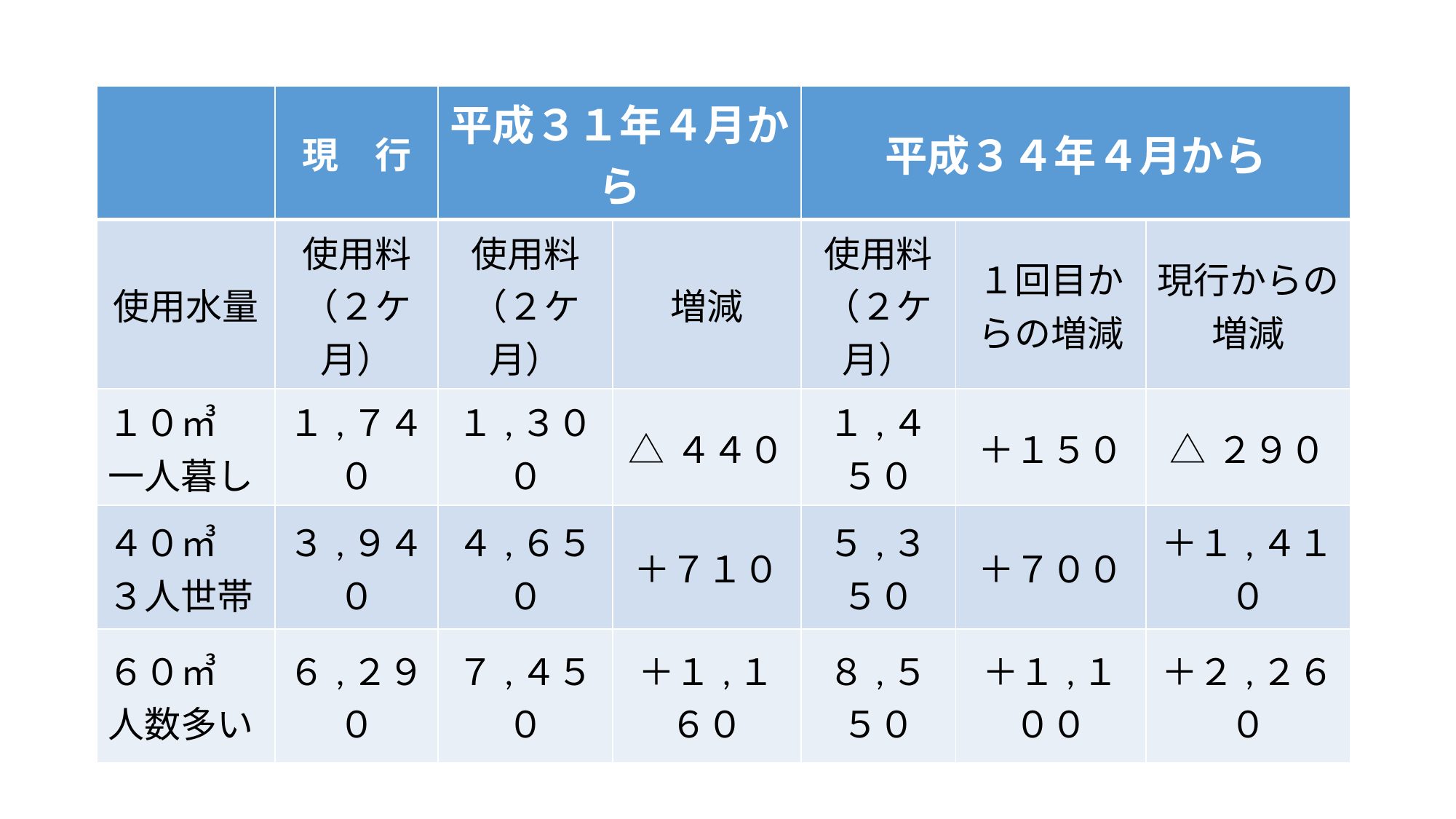

|  | 現　行 | 平成３１年４月から |  | 平成３４年４月から |  |  |
| --- | --- | --- | --- | --- | --- | --- |
| 使用水量 | 使用料 （２ケ月） | 使用料 （２ケ月） | 増減 | 使用料 （２ケ月） | １回目からの増減 | 現行からの増減 |
| １０㎥ 一人暮し | １,７４０ | １,３００ | △４４０ | １,４５０ | ＋１５０ | △２９０ |
| ４０㎥ ３人世帯 | ３,９４０ | ４,６５０ | ＋７１０ | ５,３５０ | ＋７００ | ＋１,４１０ |
| ６０㎥ 人数多い | ６,２９０ | ７,４５０ | ＋１,１６０ | ８,５５０ | ＋１,１００ | ＋２,２６０ |